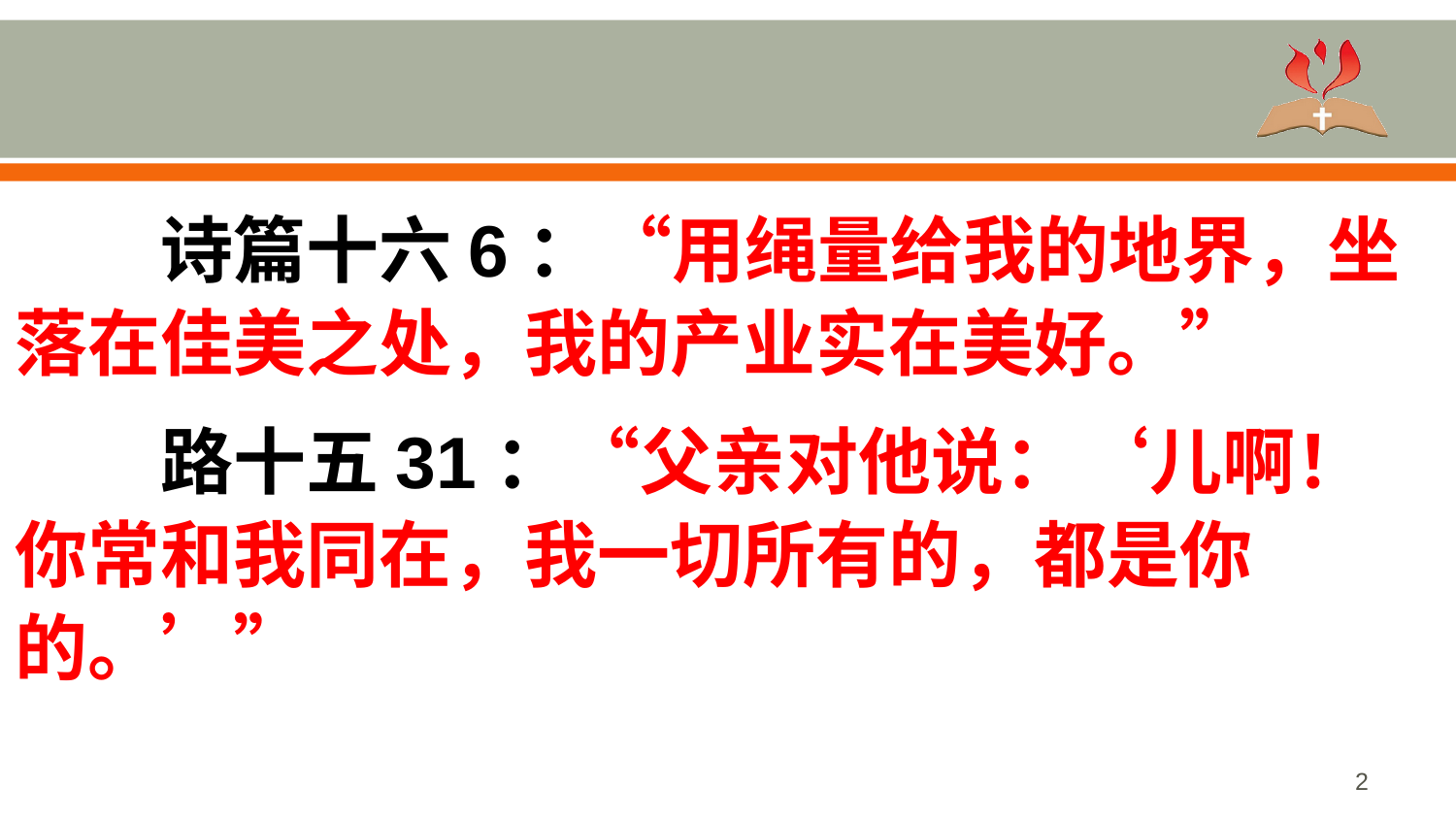

诗篇十六6：“用绳量给我的地界，坐落在佳美之处，我的产业实在美好。”
	路十五31：“父亲对他说：‘儿啊！你常和我同在，我一切所有的，都是你的。’”

2